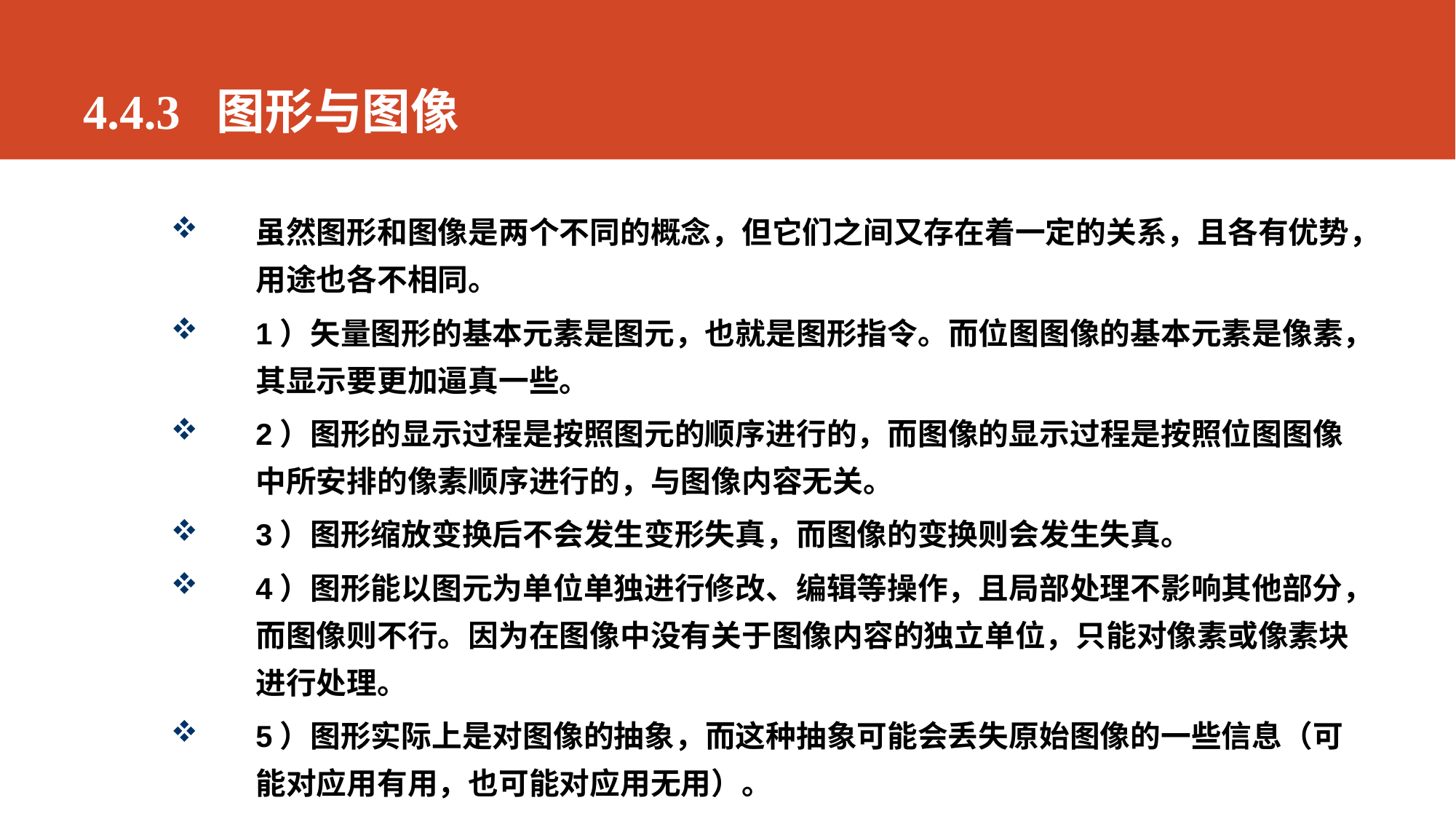

# 4.4.3  图形与图像
虽然图形和图像是两个不同的概念，但它们之间又存在着一定的关系，且各有优势，用途也各不相同。
1）矢量图形的基本元素是图元，也就是图形指令。而位图图像的基本元素是像素，其显示要更加逼真一些。
2）图形的显示过程是按照图元的顺序进行的，而图像的显示过程是按照位图图像中所安排的像素顺序进行的，与图像内容无关。
3）图形缩放变换后不会发生变形失真，而图像的变换则会发生失真。
4）图形能以图元为单位单独进行修改、编辑等操作，且局部处理不影响其他部分，而图像则不行。因为在图像中没有关于图像内容的独立单位，只能对像素或像素块进行处理。
5）图形实际上是对图像的抽象，而这种抽象可能会丢失原始图像的一些信息（可能对应用有用，也可能对应用无用）。